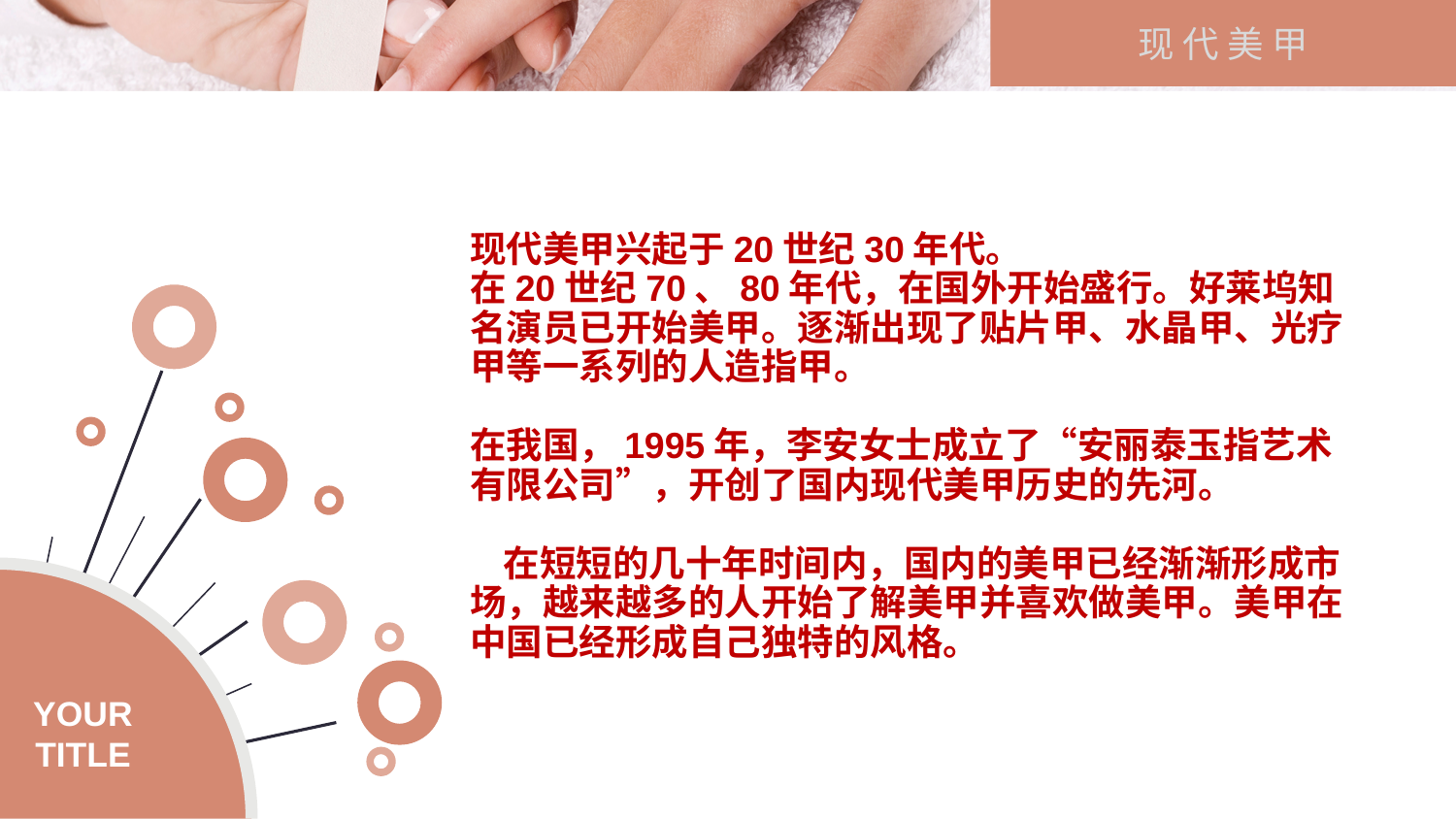

现 代 美 甲
现代美甲兴起于20世纪30年代。
在20世纪70、80年代，在国外开始盛行。好莱坞知名演员已开始美甲。逐渐出现了贴片甲、水晶甲、光疗甲等一系列的人造指甲。

在我国，1995年，李安女士成立了“安丽泰玉指艺术有限公司”，开创了国内现代美甲历史的先河。

   在短短的几十年时间内，国内的美甲已经渐渐形成市场，越来越多的人开始了解美甲并喜欢做美甲。美甲在中国已经形成自己独特的风格。

YOUR TITLE